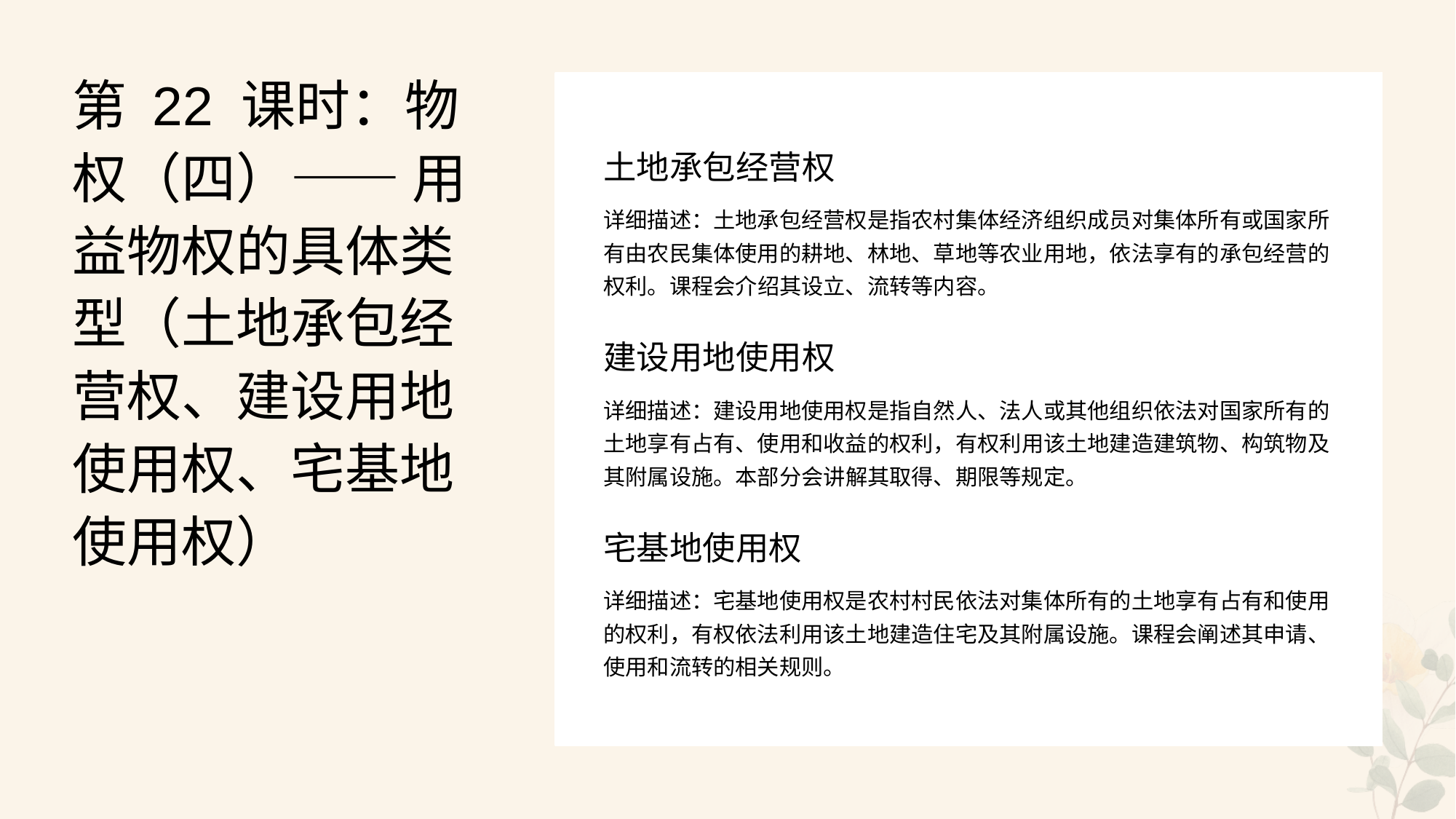

第 22 课时：物权（四）—— 用益物权的具体类型（土地承包经营权、建设用地使用权、宅基地使用权）

土地承包经营权
详细描述：土地承包经营权是指农村集体经济组织成员对集体所有或国家所有由农民集体使用的耕地、林地、草地等农业用地，依法享有的承包经营的权利。课程会介绍其设立、流转等内容。
建设用地使用权
详细描述：建设用地使用权是指自然人、法人或其他组织依法对国家所有的土地享有占有、使用和收益的权利，有权利用该土地建造建筑物、构筑物及其附属设施。本部分会讲解其取得、期限等规定。
宅基地使用权
详细描述：宅基地使用权是农村村民依法对集体所有的土地享有占有和使用的权利，有权依法利用该土地建造住宅及其附属设施。课程会阐述其申请、使用和流转的相关规则。